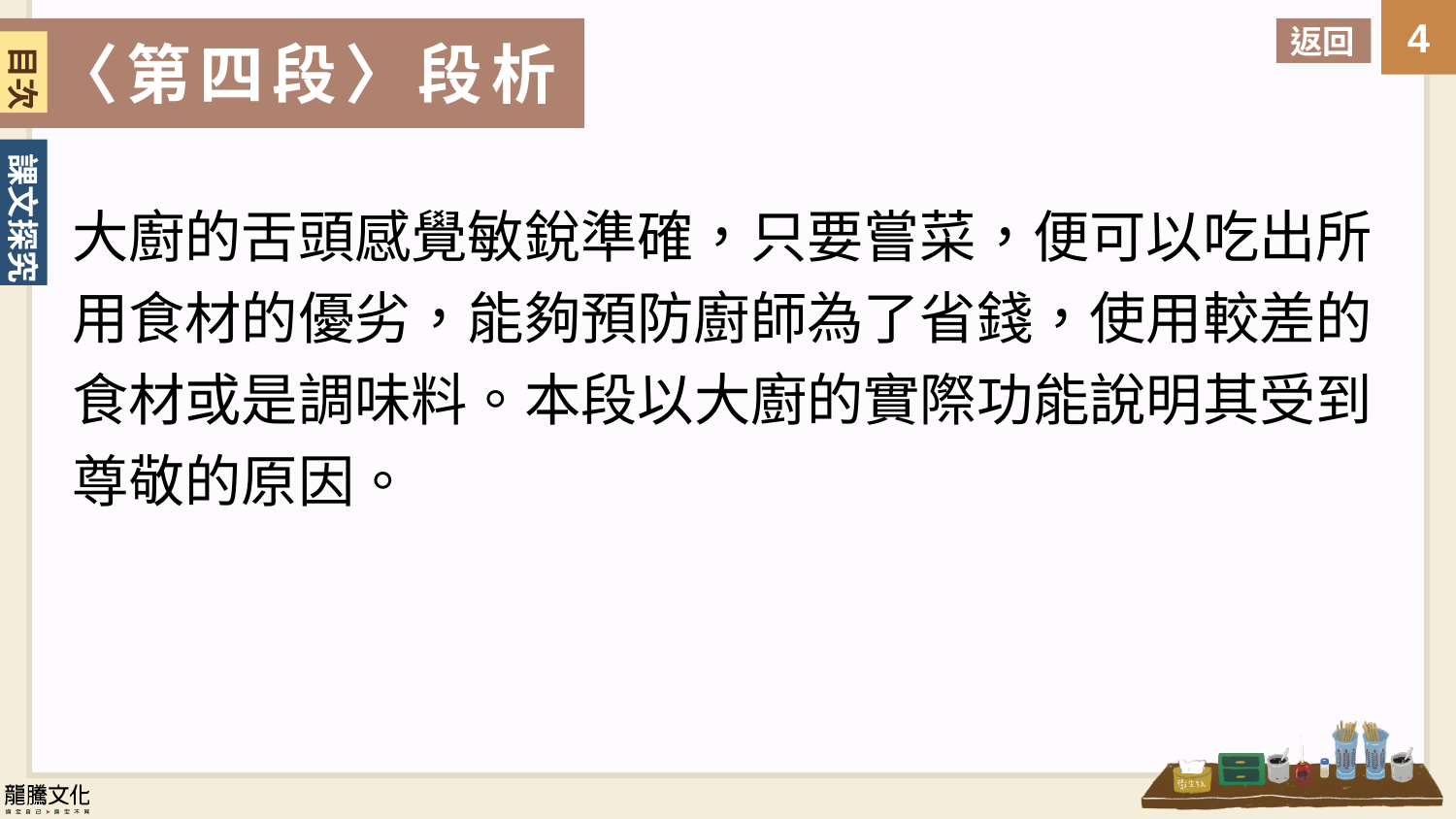

返回
〈第四段〉段析
目次
大廚的舌頭感覺敏銳準確，只要嘗菜，便可以吃出所用食材的優劣，能夠預防廚師為了省錢，使用較差的食材或是調味料。本段以大廚的實際功能說明其受到尊敬的原因。